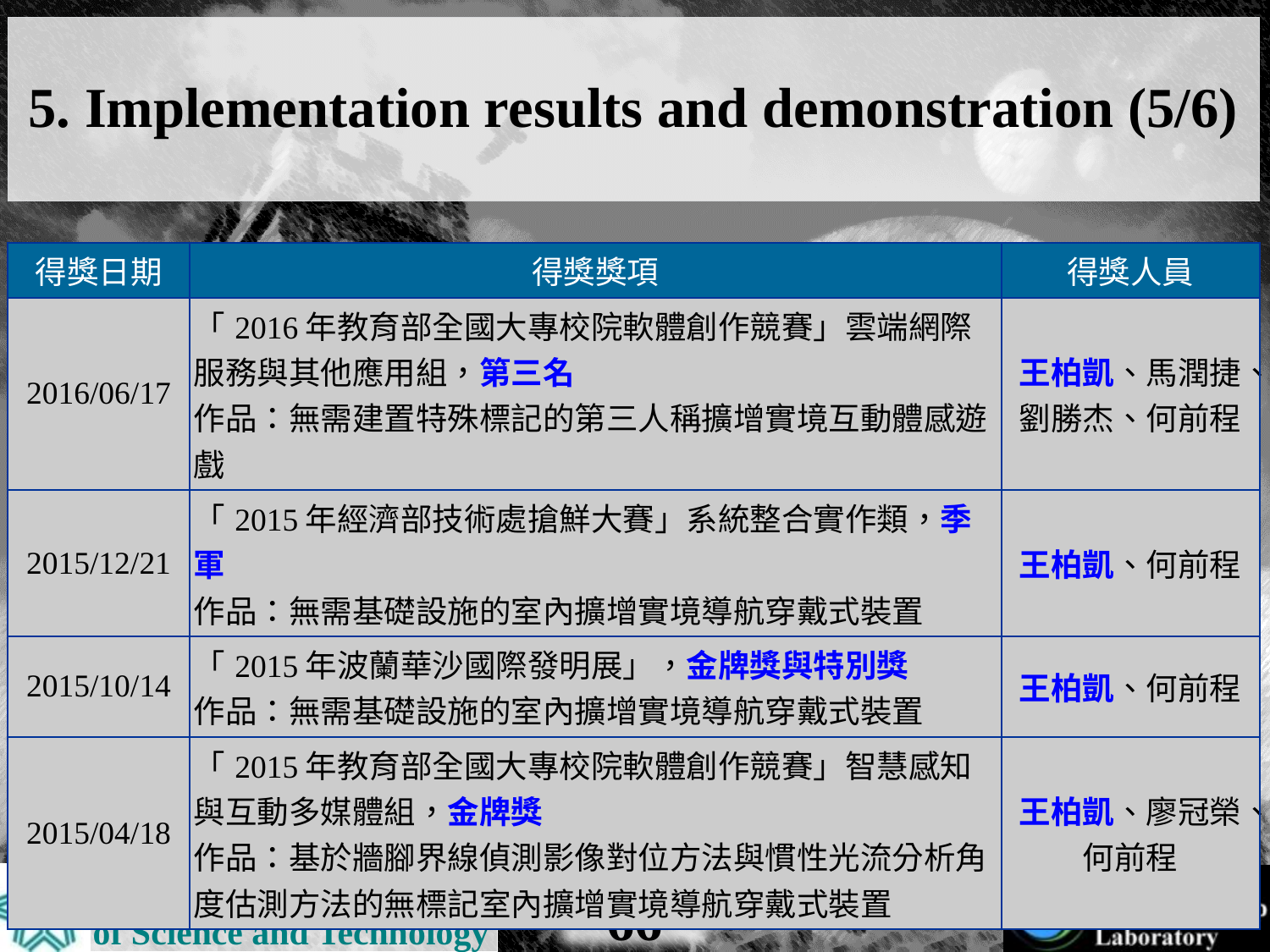

# 5. Implementation results and demonstration (5/6)
| 得獎日期 | 得獎獎項 | 得獎人員 |
| --- | --- | --- |
| 2016/06/17 | 「2016年教育部全國大專校院軟體創作競賽」雲端網際服務與其他應用組，第三名 作品：無需建置特殊標記的第三人稱擴增實境互動體感遊戲 | 王柏凱、馬潤捷、劉勝杰、何前程 |
| 2015/12/21 | 「2015年經濟部技術處搶鮮大賽」系統整合實作類，季軍 作品：無需基礎設施的室內擴增實境導航穿戴式裝置 | 王柏凱、何前程 |
| 2015/10/14 | 「2015年波蘭華沙國際發明展」，金牌獎與特別獎 作品：無需基礎設施的室內擴增實境導航穿戴式裝置 | 王柏凱、何前程 |
| 2015/04/18 | 「2015年教育部全國大專校院軟體創作競賽」智慧感知與互動多媒體組，金牌獎 作品：基於牆腳界線偵測影像對位方法與慣性光流分析角度估測方法的無標記室內擴增實境導航穿戴式裝置 | 王柏凱、廖冠榮、何前程 |